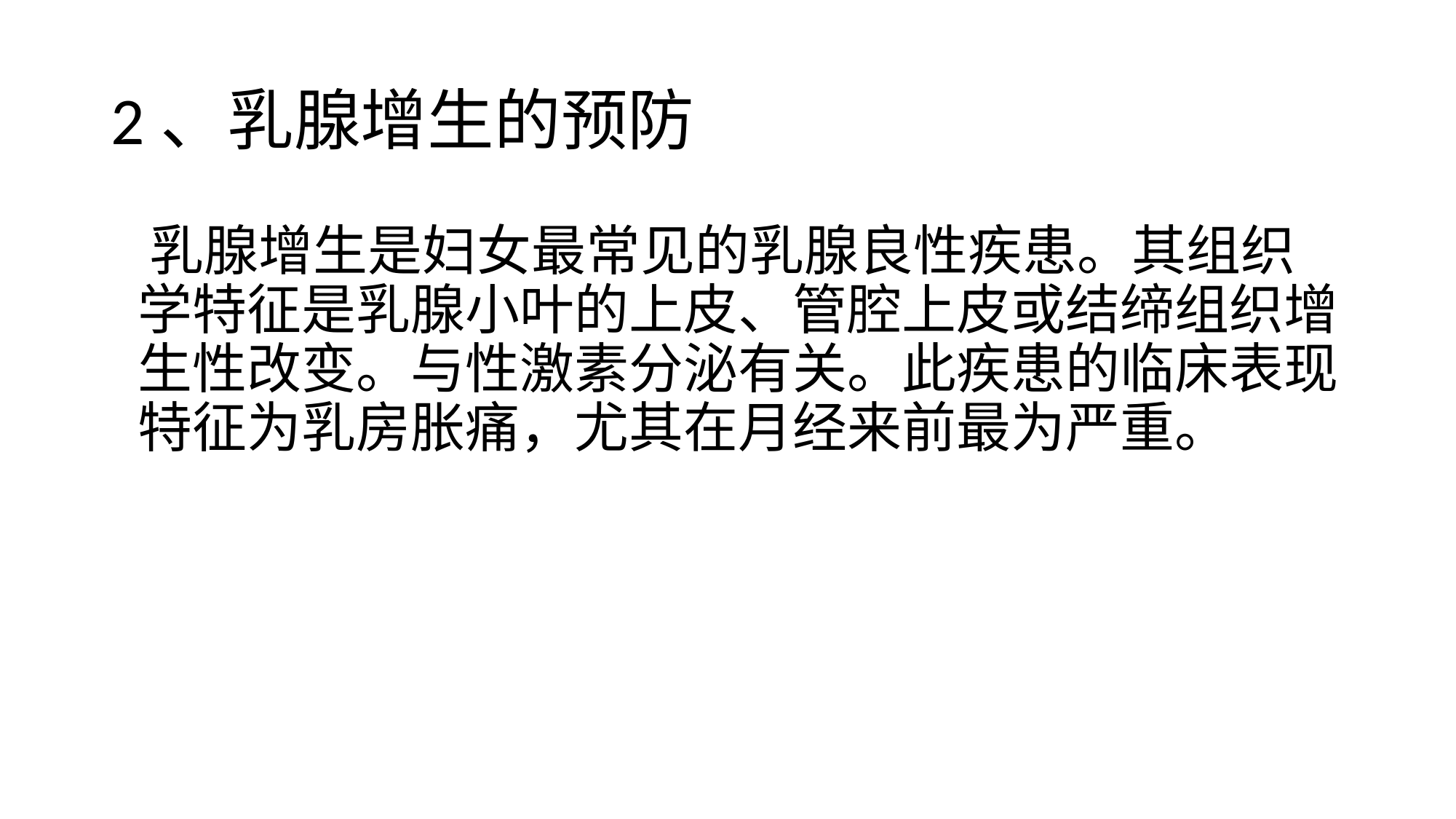

# 2、乳腺增生的预防
   乳腺增生是妇女最常见的乳腺良性疾患。其组织学特征是乳腺小叶的上皮、管腔上皮或结缔组织增生性改变。与性激素分泌有关。此疾患的临床表现特征为乳房胀痛，尤其在月经来前最为严重。